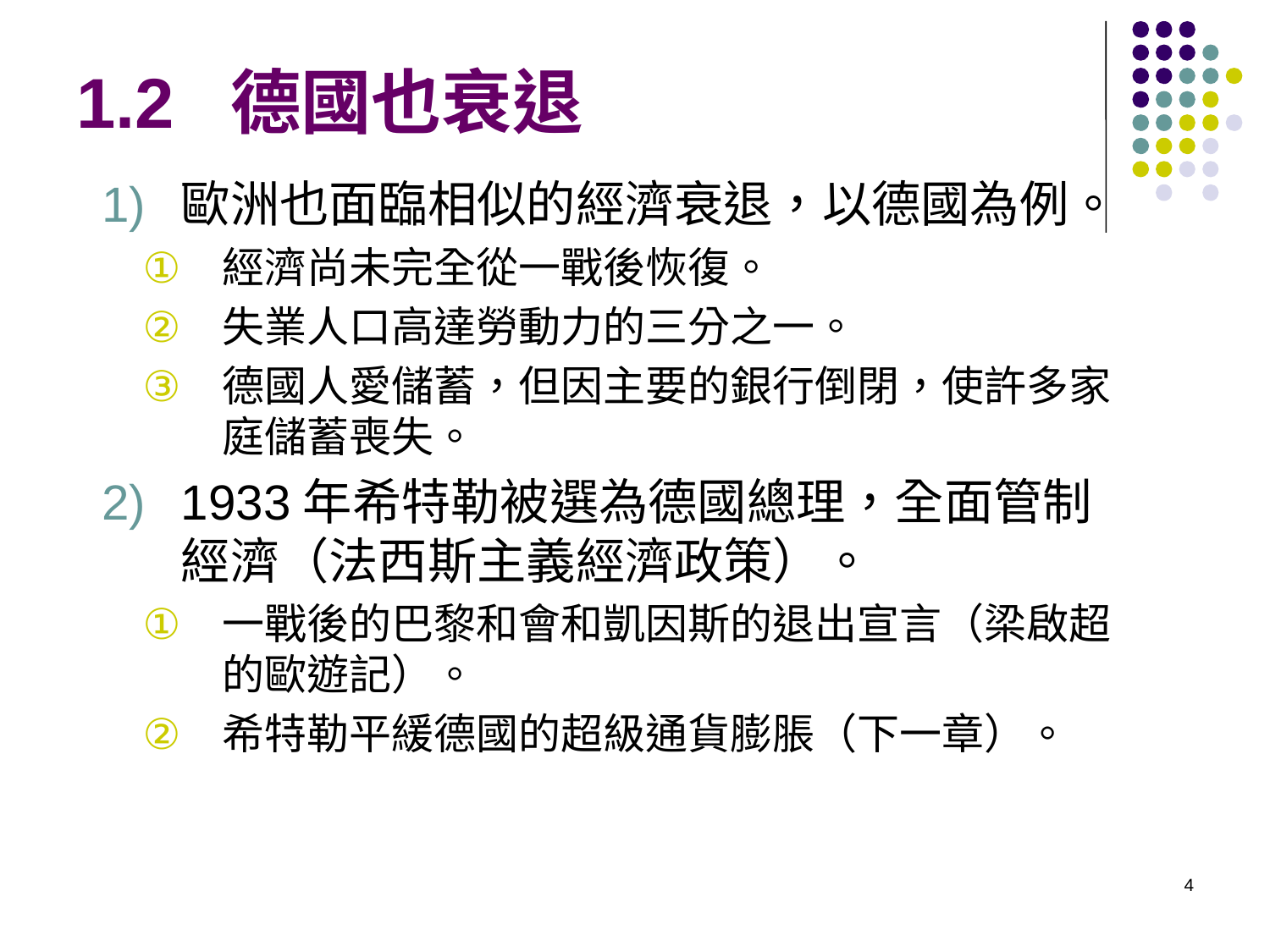

# 1.2  德國也衰退
歐洲也面臨相似的經濟衰退，以德國為例。
經濟尚未完全從一戰後恢復。
失業人口高達勞動力的三分之一。
德國人愛儲蓄，但因主要的銀行倒閉，使許多家庭儲蓄喪失。
1933年希特勒被選為德國總理，全面管制經濟（法西斯主義經濟政策）。
一戰後的巴黎和會和凱因斯的退出宣言（梁啟超的歐遊記）。
希特勒平緩德國的超級通貨膨脹（下一章）。
4